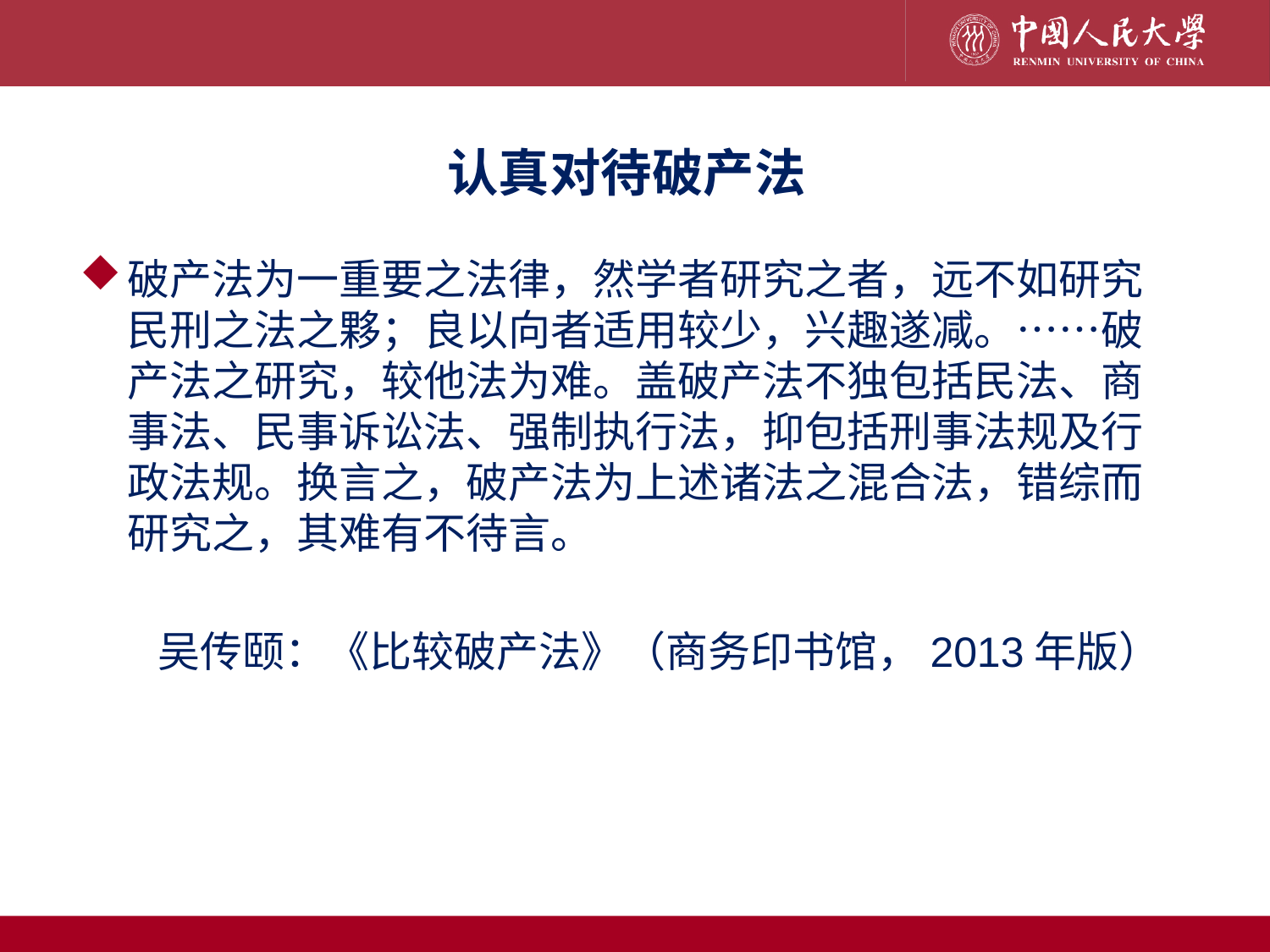

认真对待破产法
破产法为一重要之法律，然学者研究之者，远不如研究民刑之法之夥；良以向者适用较少，兴趣遂减。……破产法之研究，较他法为难。盖破产法不独包括民法、商事法、民事诉讼法、强制执行法，抑包括刑事法规及行政法规。换言之，破产法为上述诸法之混合法，错综而研究之，其难有不待言。

     吴传颐：《比较破产法》（商务印书馆，2013年版）